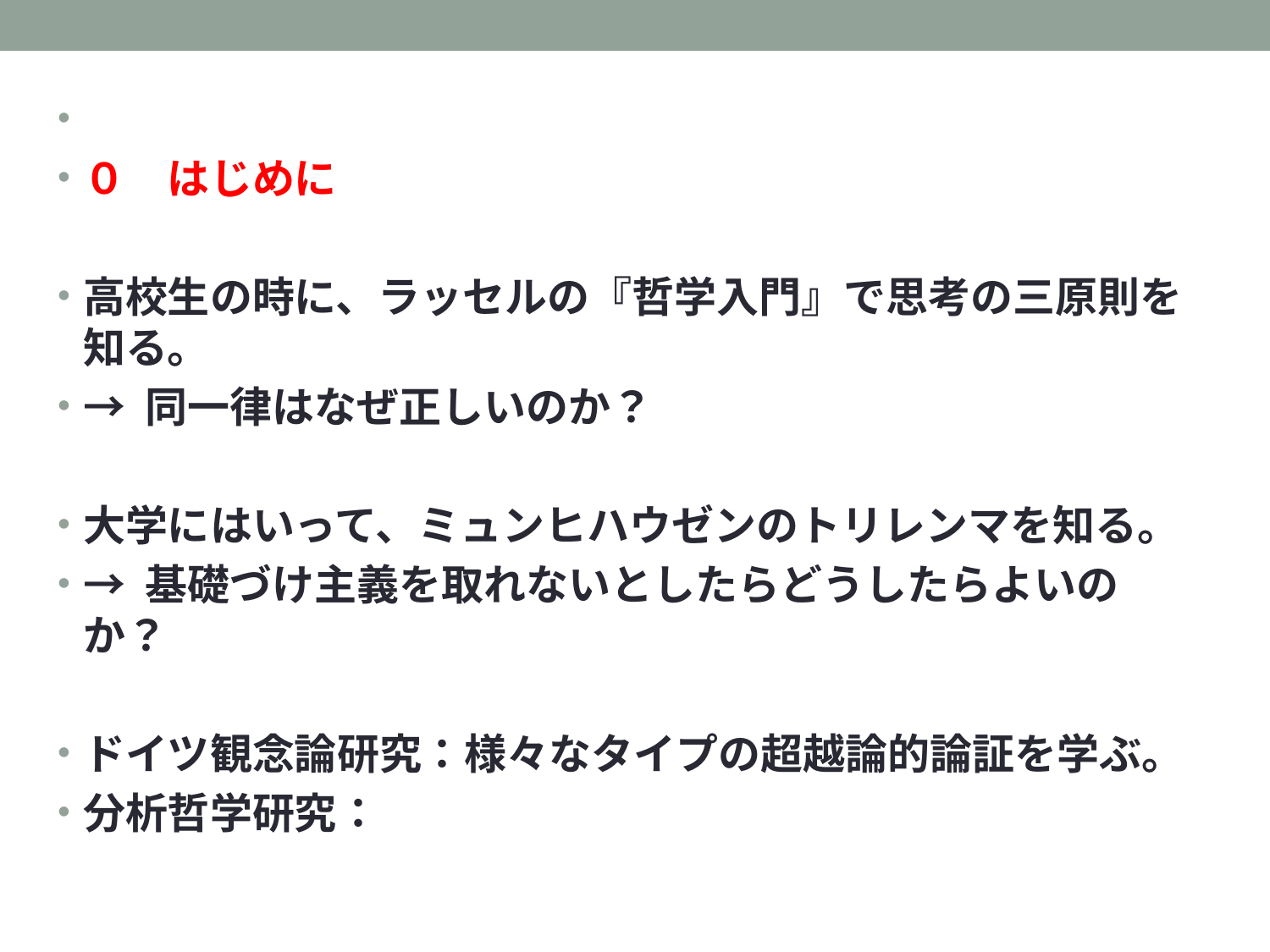

０　はじめに

高校生の時に、ラッセルの『哲学入門』で思考の三原則を知る。
→ 同一律はなぜ正しいのか？

大学にはいって、ミュンヒハウゼンのトリレンマを知る。
→ 基礎づけ主義を取れないとしたらどうしたらよいのか？

ドイツ観念論研究：様々なタイプの超越論的論証を学ぶ。
分析哲学研究：